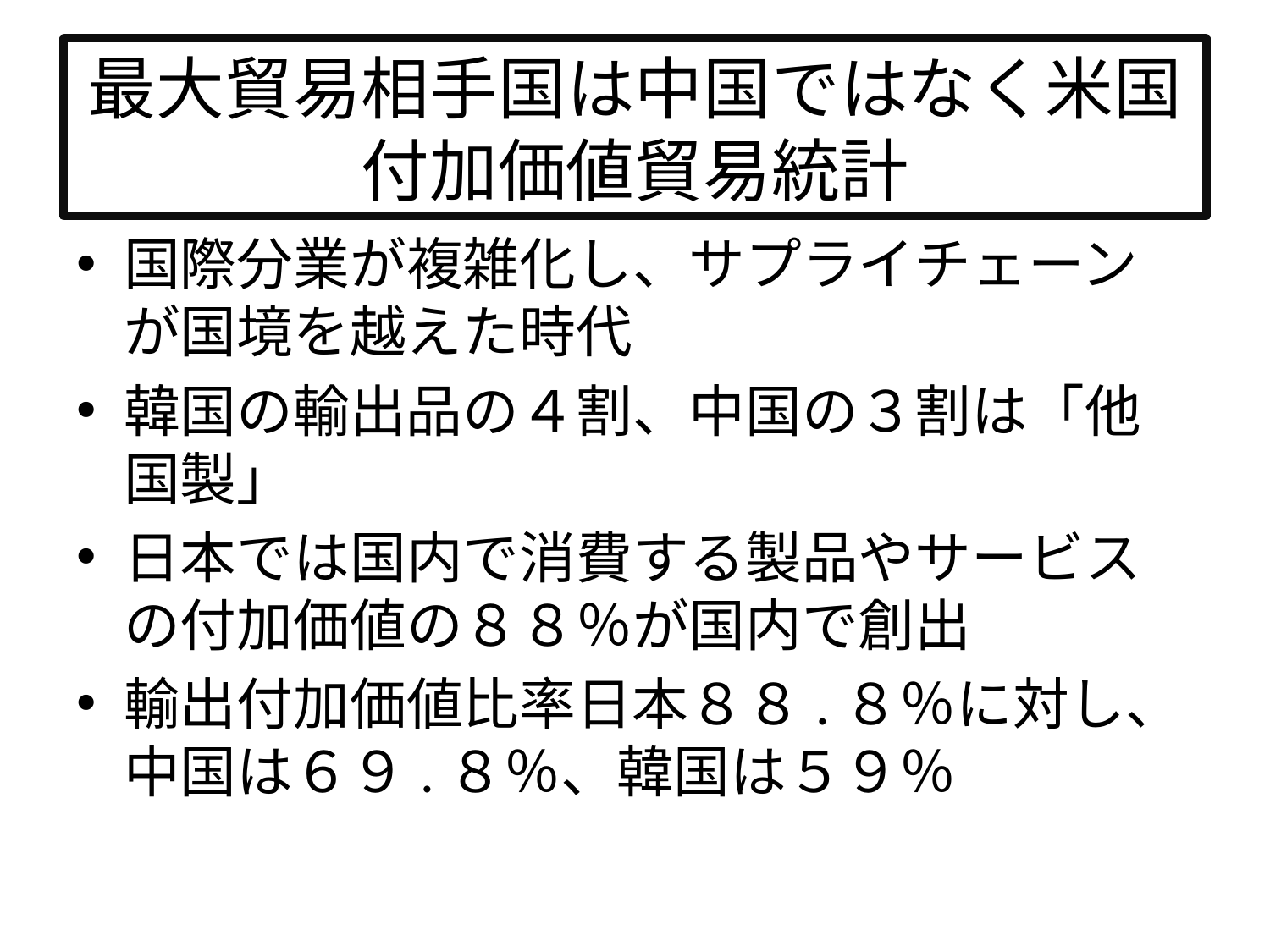

# 最大貿易相手国は中国ではなく米国付加価値貿易統計
国際分業が複雑化し、サプライチェーンが国境を越えた時代
韓国の輸出品の４割、中国の３割は「他国製」
日本では国内で消費する製品やサービスの付加価値の８８％が国内で創出
輸出付加価値比率日本８８.８％に対し、中国は６９.８％、韓国は５９％